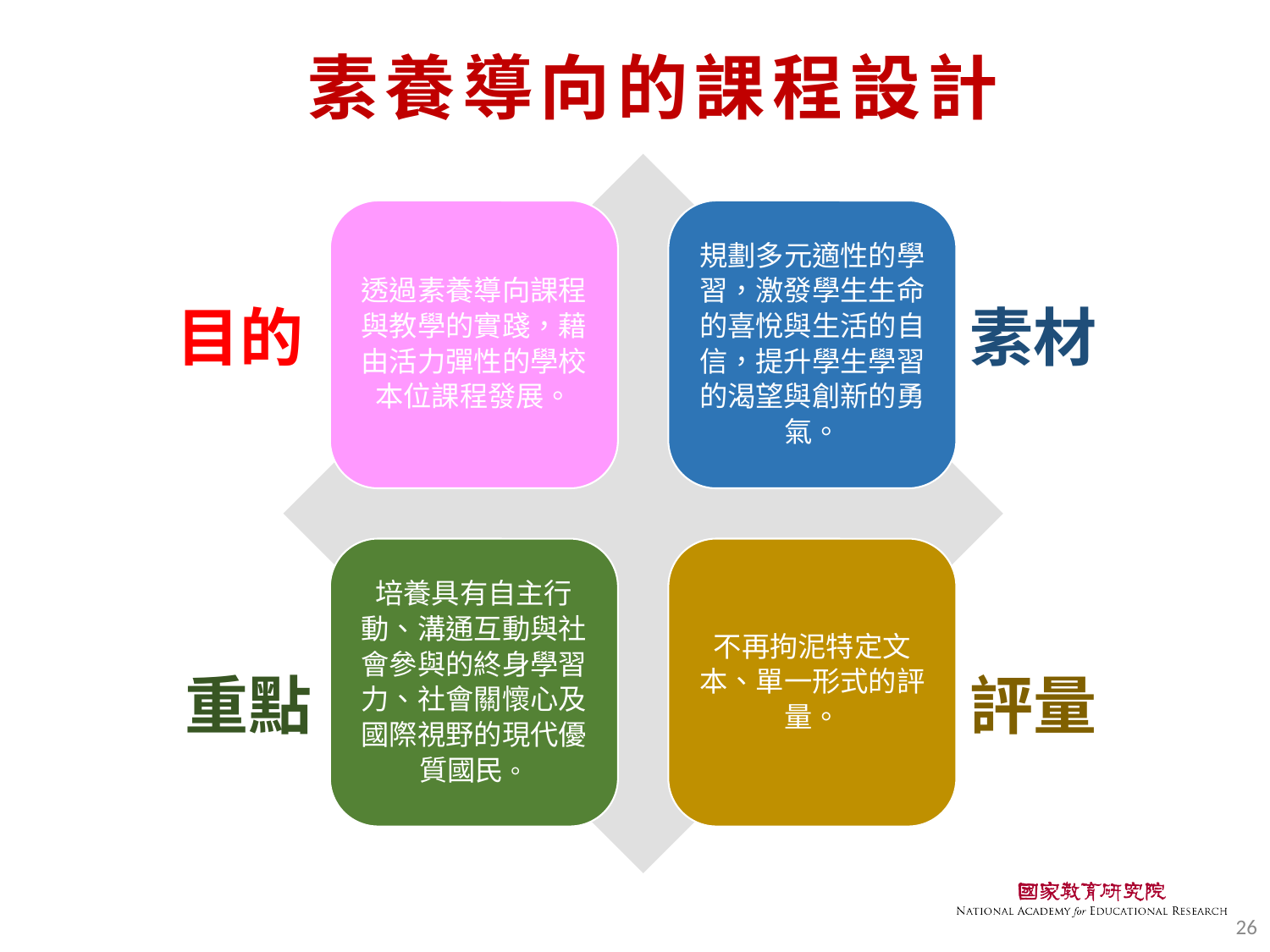

# 素養導向的課程設計
透過素養導向課程與教學的實踐，藉由活力彈性的學校本位課程發展。
規劃多元適性的學習，激發學生生命的喜悅與生活的自信，提升學生學習的渴望與創新的勇氣。
培養具有自主行動、溝通互動與社會參與的終身學習力、社會關懷心及國際視野的現代優質國民。
不再拘泥特定文本、單一形式的評量。
目的
素材
重點
評量
26